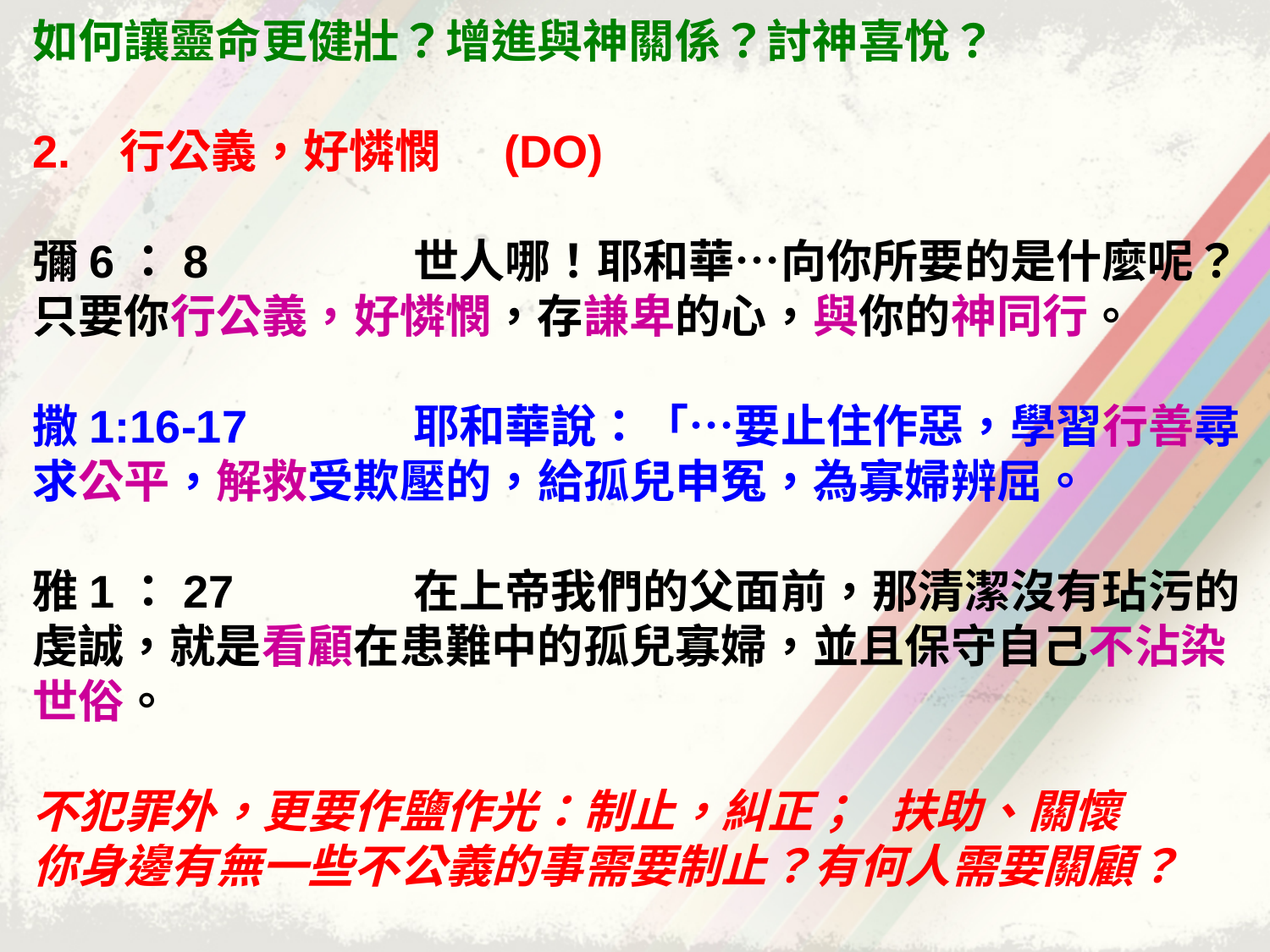

如何讓靈命更健壯？增進與神關係？討神喜悅？

2.   行公義，好憐憫     (DO)

彌6：8		世人哪！耶和華…向你所要的是什麼呢？只要你行公義，好憐憫，存謙卑的心，與你的神同行。

撒1:16-17		耶和華說：「…要止住作惡，學習行善尋求公平，解救受欺壓的，給孤兒申冤，為寡婦辨屈。

雅1：27		在上帝我們的父面前，那清潔沒有玷污的虔誠，就是看顧在患難中的孤兒寡婦，並且保守自己不沾染世俗。

不犯罪外，更要作鹽作光：制止，糾正；   扶助、關懷
你身邊有無一些不公義的事需要制止？有何人需要關顧？